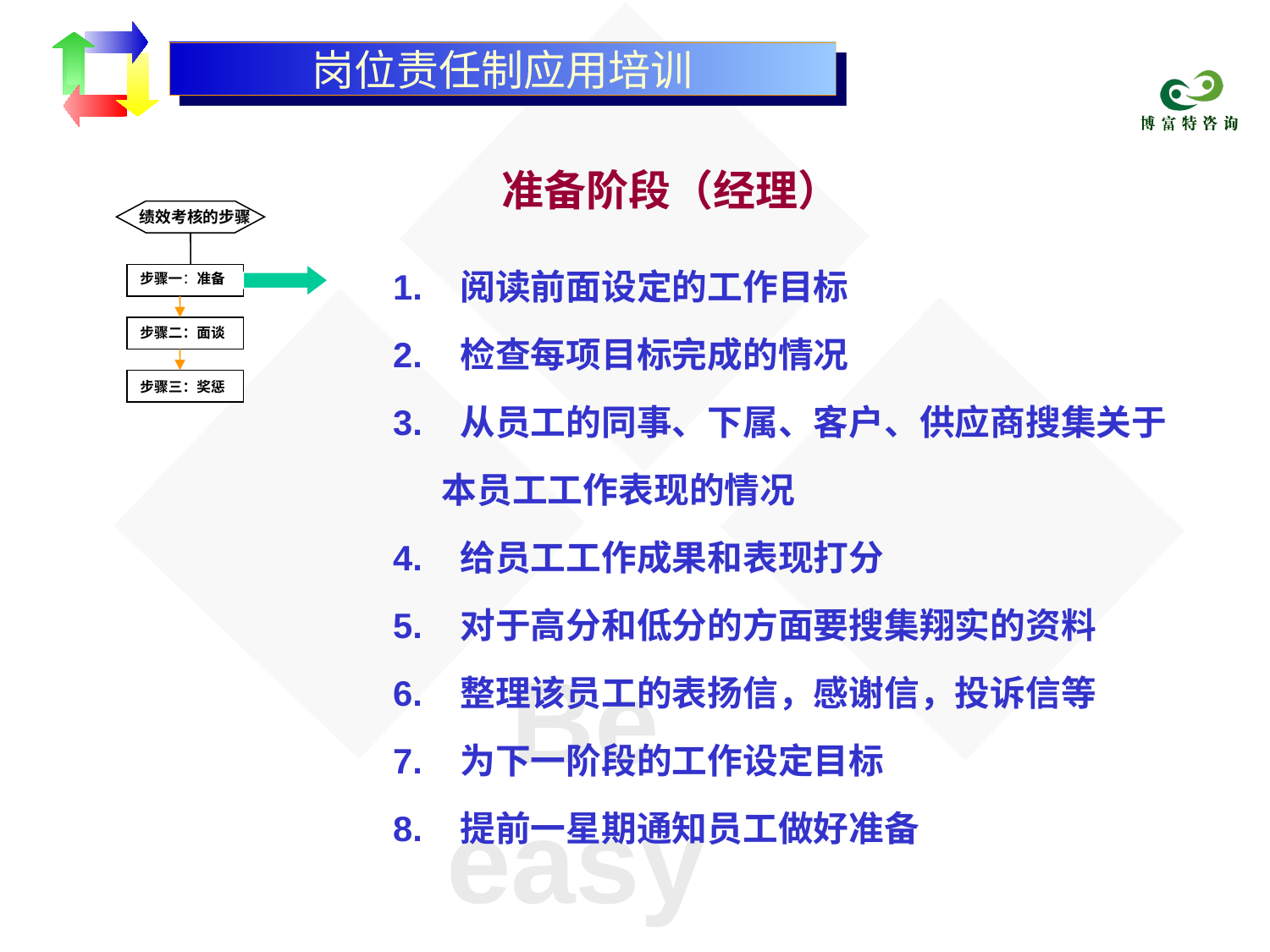

岗位责任制应用培训
准备阶段（经理）

绩效考核的步骤

1.   阅读前面设定的工作目标
2.   检查每项目标完成的情况
3.   从员工的同事、下属、客户、供应商搜集关于
     本员工工作表现的情况
4.   给员工工作成果和表现打分
5.   对于高分和低分的方面要搜集翔实的资料
6.   整理该员工的表扬信，感谢信，投诉信等
7.   为下一阶段的工作设定目标
8.   提前一星期通知员工做好准备
步骤一：准备

步骤二：面谈

步骤三：奖惩